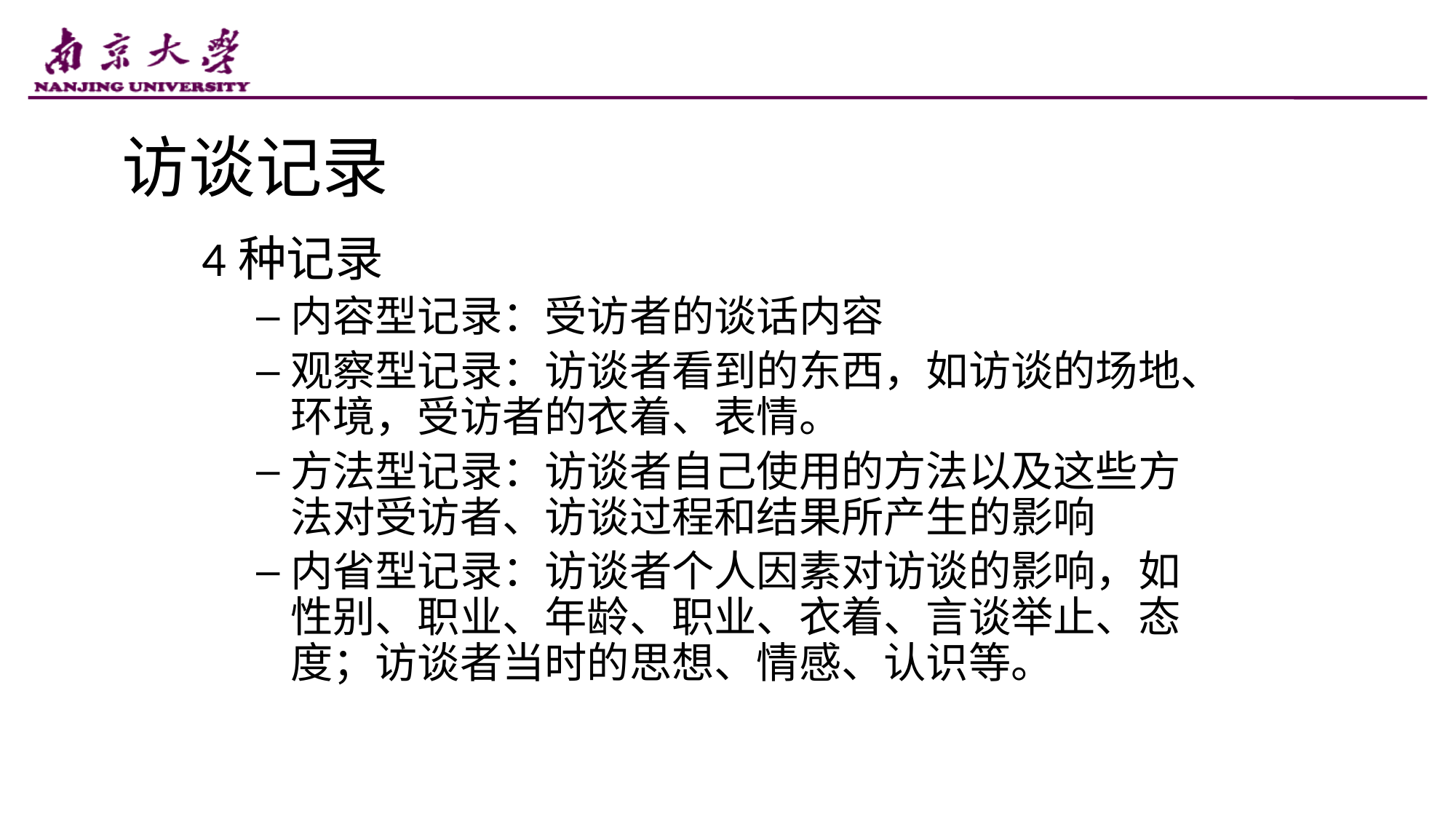

# 访谈记录
4种记录
内容型记录：受访者的谈话内容
观察型记录：访谈者看到的东西，如访谈的场地、环境，受访者的衣着、表情。
方法型记录：访谈者自己使用的方法以及这些方法对受访者、访谈过程和结果所产生的影响
内省型记录：访谈者个人因素对访谈的影响，如性别、职业、年龄、职业、衣着、言谈举止、态度；访谈者当时的思想、情感、认识等。